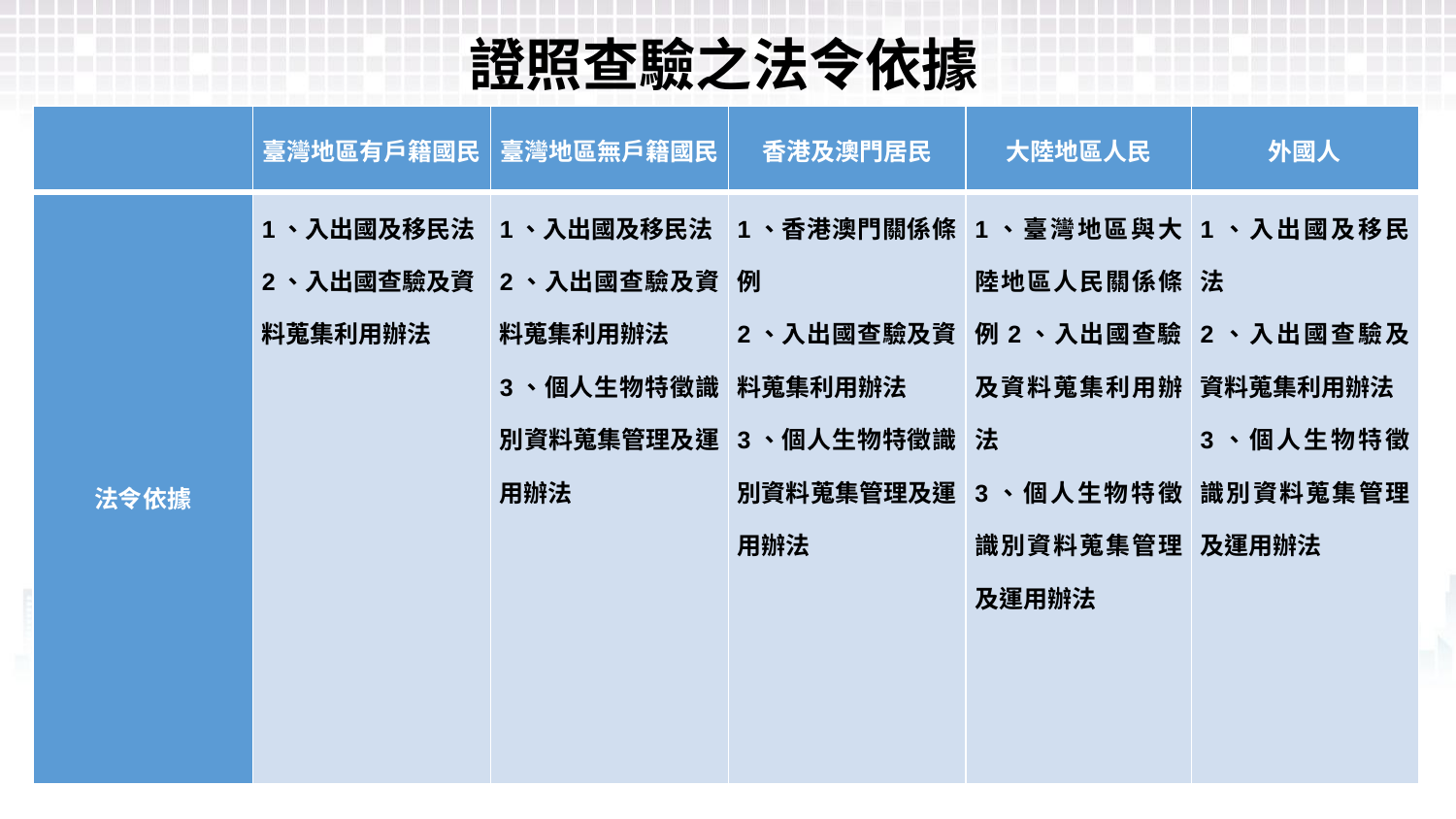

證照查驗之法令依據
|  | 臺灣地區有戶籍國民 | 臺灣地區無戶籍國民 | 香港及澳門居民 | 大陸地區人民 | 外國人 |
| --- | --- | --- | --- | --- | --- |
| 法令依據 | 1、入出國及移民法 2、入出國查驗及資料蒐集利用辦法 | 1、入出國及移民法 2、入出國查驗及資料蒐集利用辦法 3、個人生物特徵識別資料蒐集管理及運用辦法 | 1、香港澳門關係條例 2、入出國查驗及資料蒐集利用辦法 3、個人生物特徵識別資料蒐集管理及運用辦法 | 1、臺灣地區與大陸地區人民關係條例2、入出國查驗及資料蒐集利用辦法 3、個人生物特徵識別資料蒐集管理及運用辦法 | 1、入出國及移民法 2、入出國查驗及資料蒐集利用辦法 3、個人生物特徵識別資料蒐集管理及運用辦法 |